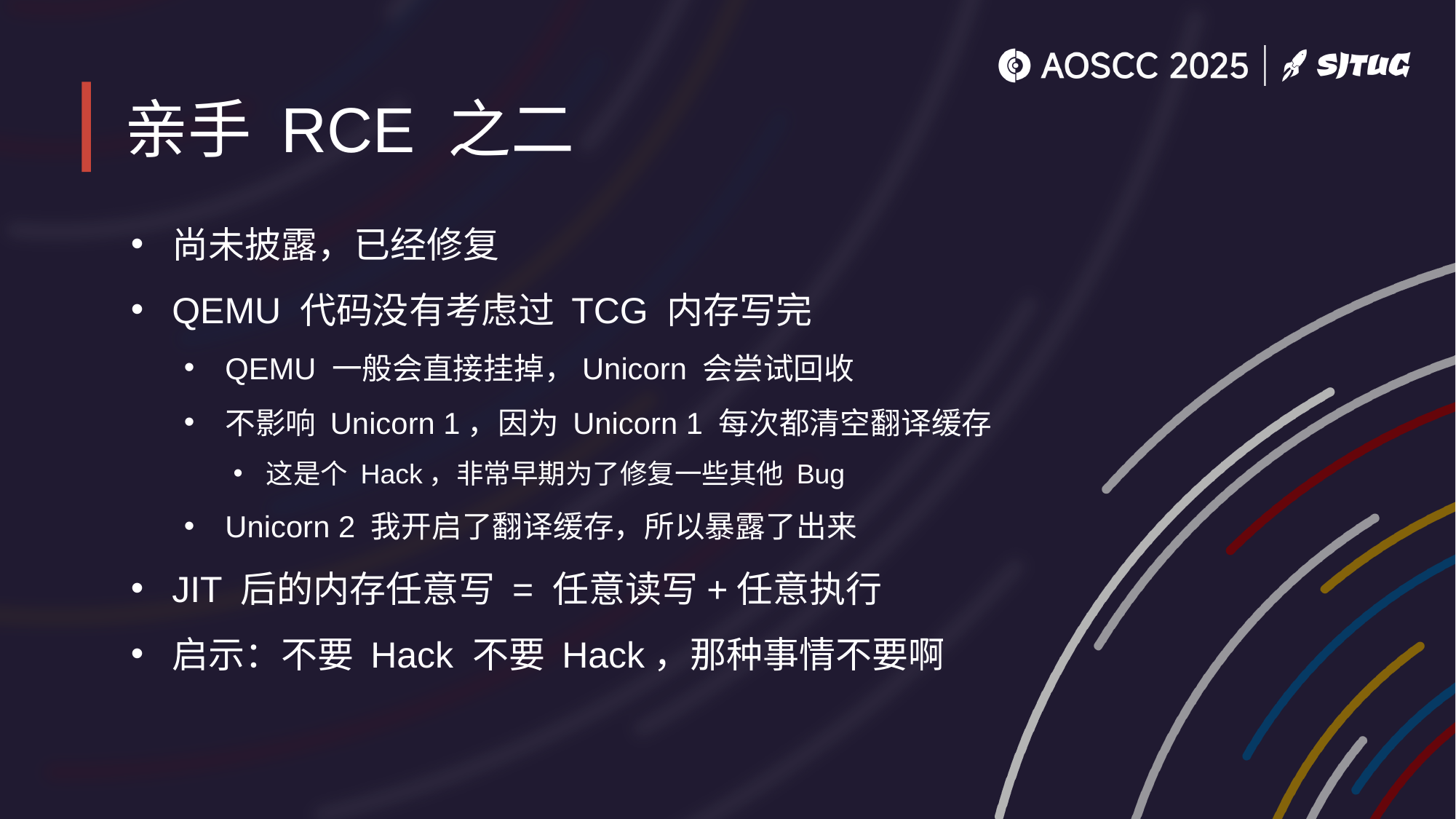

# 亲手 RCE 之二
尚未披露，已经修复
QEMU 代码没有考虑过 TCG 内存写完
QEMU 一般会直接挂掉，Unicorn 会尝试回收
不影响 Unicorn 1，因为 Unicorn 1 每次都清空翻译缓存
这是个 Hack，非常早期为了修复一些其他 Bug
Unicorn 2 我开启了翻译缓存，所以暴露了出来
JIT 后的内存任意写 = 任意读写+任意执行
启示：不要 Hack 不要 Hack，那种事情不要啊